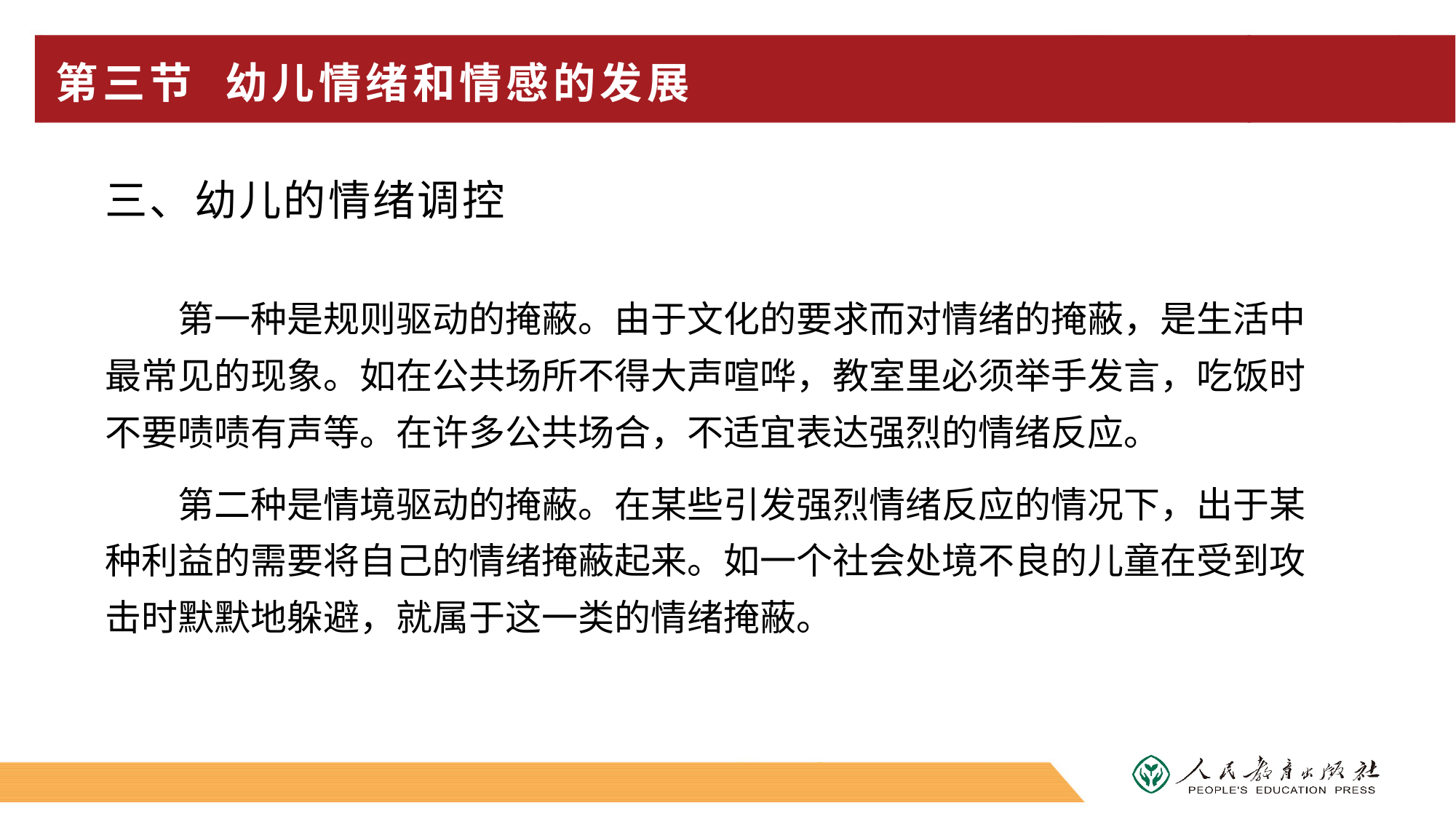

# 第三节  幼儿情绪和情感的发展
三、幼儿的情绪调控
第一种是规则驱动的掩蔽。由于文化的要求而对情绪的掩蔽，是生活中最常见的现象。如在公共场所不得大声喧哗，教室里必须举手发言，吃饭时不要啧啧有声等。在许多公共场合，不适宜表达强烈的情绪反应。
第二种是情境驱动的掩蔽。在某些引发强烈情绪反应的情况下，出于某种利益的需要将自己的情绪掩蔽起来。如一个社会处境不良的儿童在受到攻击时默默地躲避，就属于这一类的情绪掩蔽。